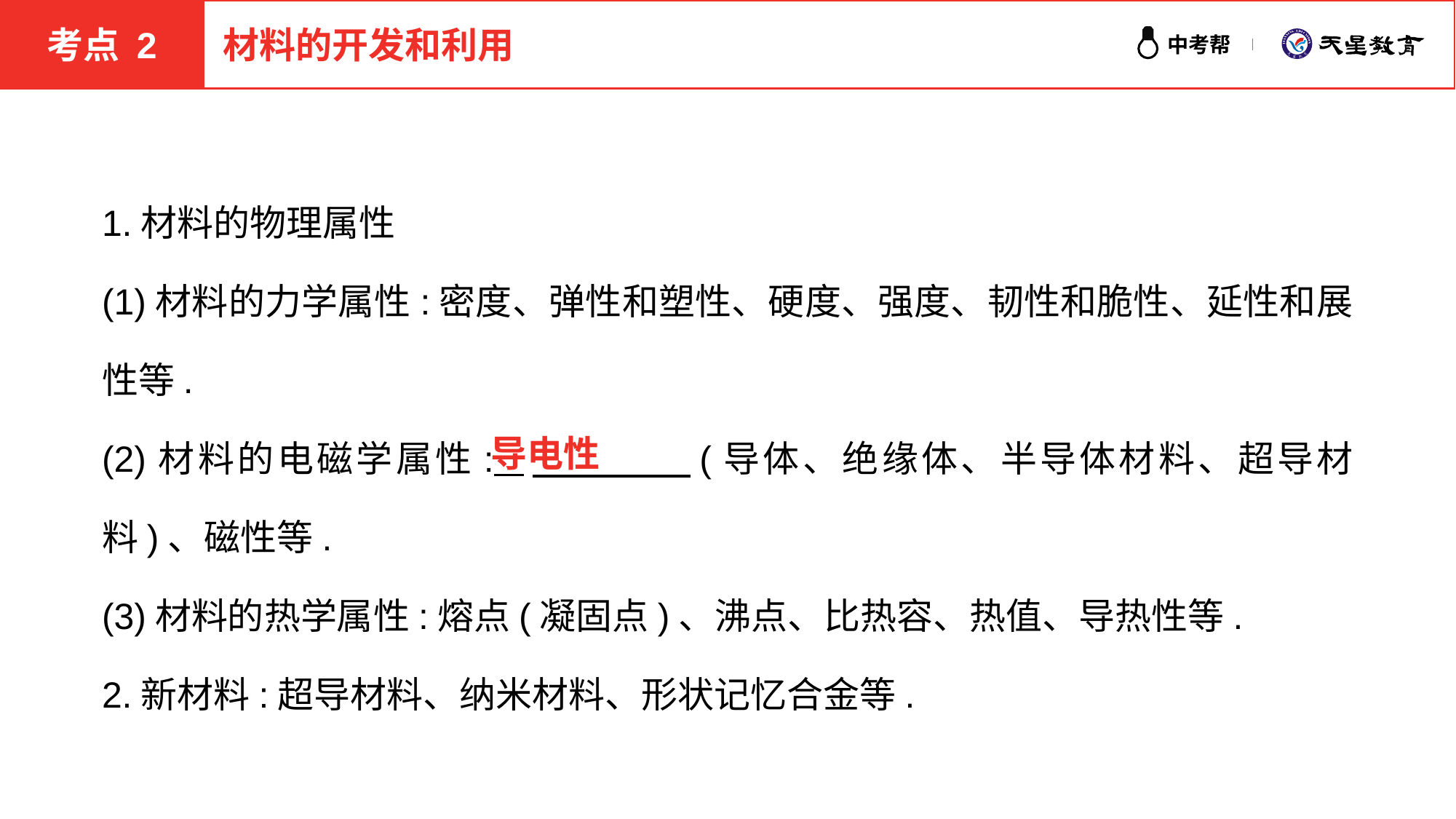

考点 2
材料的开发和利用
1.材料的物理属性
(1)材料的力学属性:密度、弹性和塑性、硬度、强度、韧性和脆性、延性和展性等.
(2)材料的电磁学属性:  　　　　(导体、绝缘体、半导体材料、超导材料)、磁性等.
(3)材料的热学属性:熔点(凝固点)、沸点、比热容、热值、导热性等.
2.新材料:超导材料、纳米材料、形状记忆合金等.
导电性